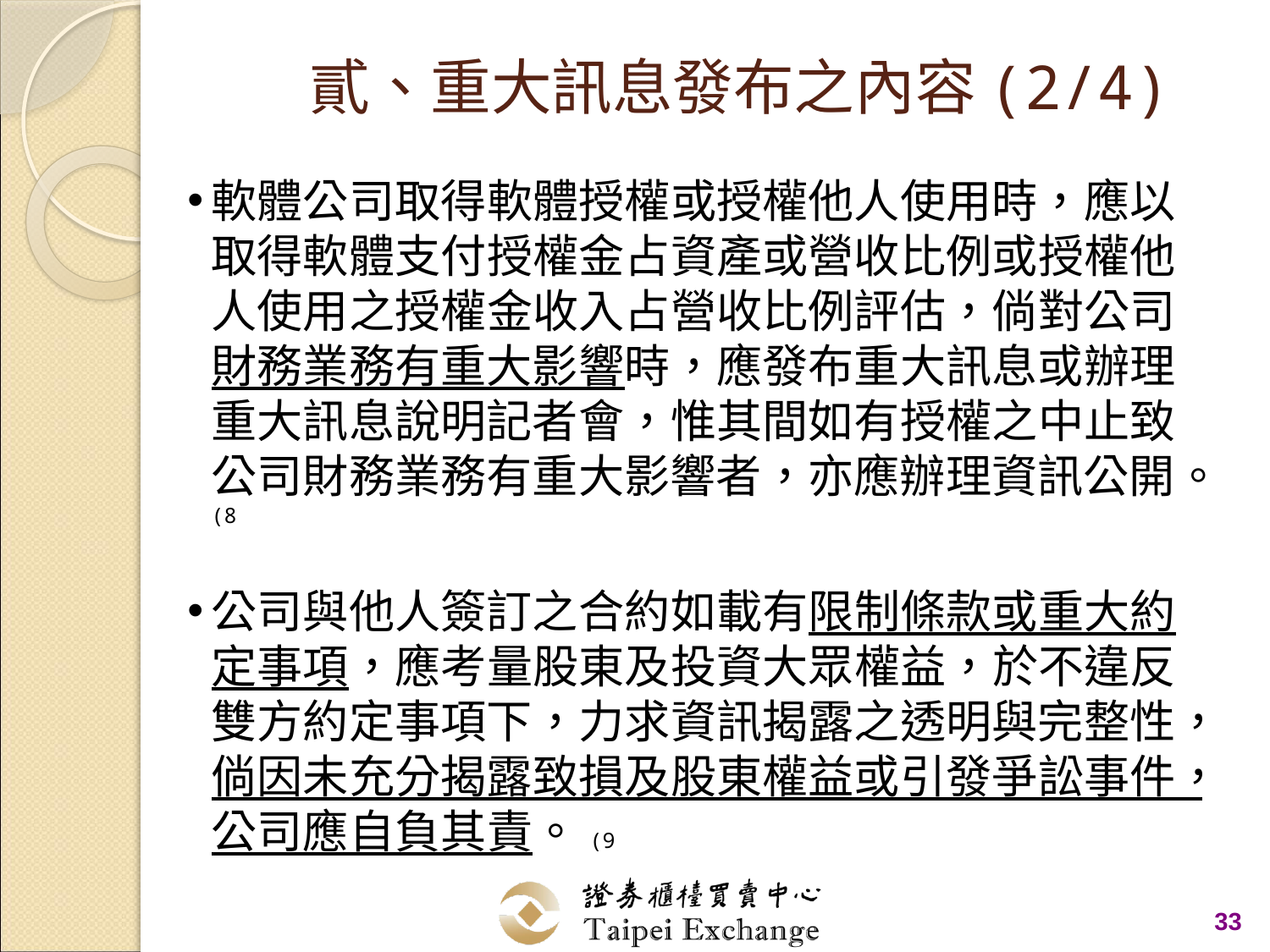

# 貳、重大訊息發布之內容(2/4)
軟體公司取得軟體授權或授權他人使用時，應以取得軟體支付授權金占資產或營收比例或授權他人使用之授權金收入占營收比例評估，倘對公司財務業務有重大影響時，應發布重大訊息或辦理重大訊息說明記者會，惟其間如有授權之中止致公司財務業務有重大影響者，亦應辦理資訊公開。(8

公司與他人簽訂之合約如載有限制條款或重大約定事項，應考量股東及投資大眾權益，於不違反雙方約定事項下，力求資訊揭露之透明與完整性，倘因未充分揭露致損及股東權益或引發爭訟事件，公司應自負其責。(9

33